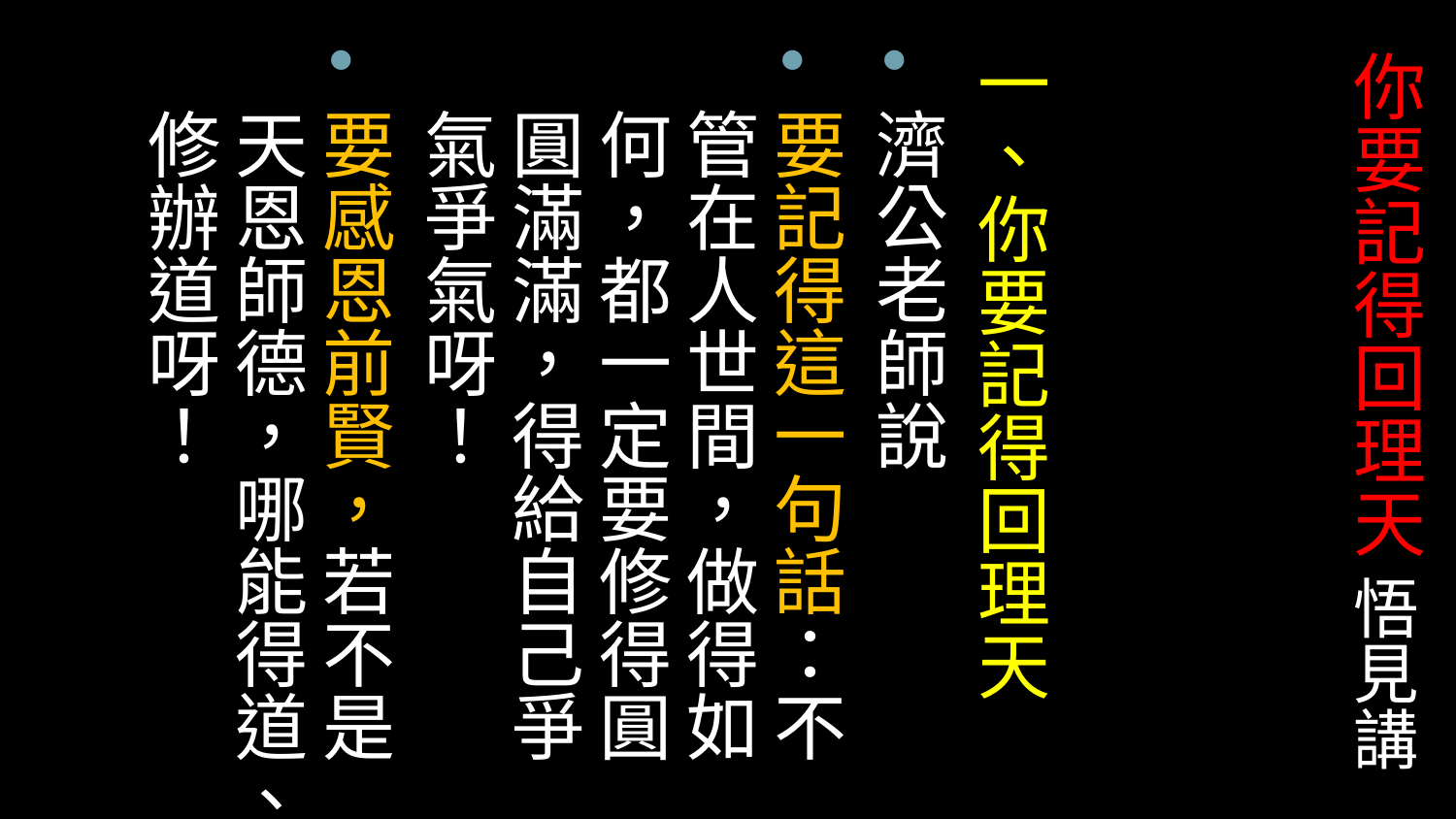

一、你要記得回理天
濟公老師說
要記得這一句話：不管在人世間，做得如何，都一定要修得圓圓滿滿，得給自己爭氣爭氣呀！
要感恩前賢，若不是天恩師德，哪能得道、修辦道呀！

# 你要記得回理天 悟見講